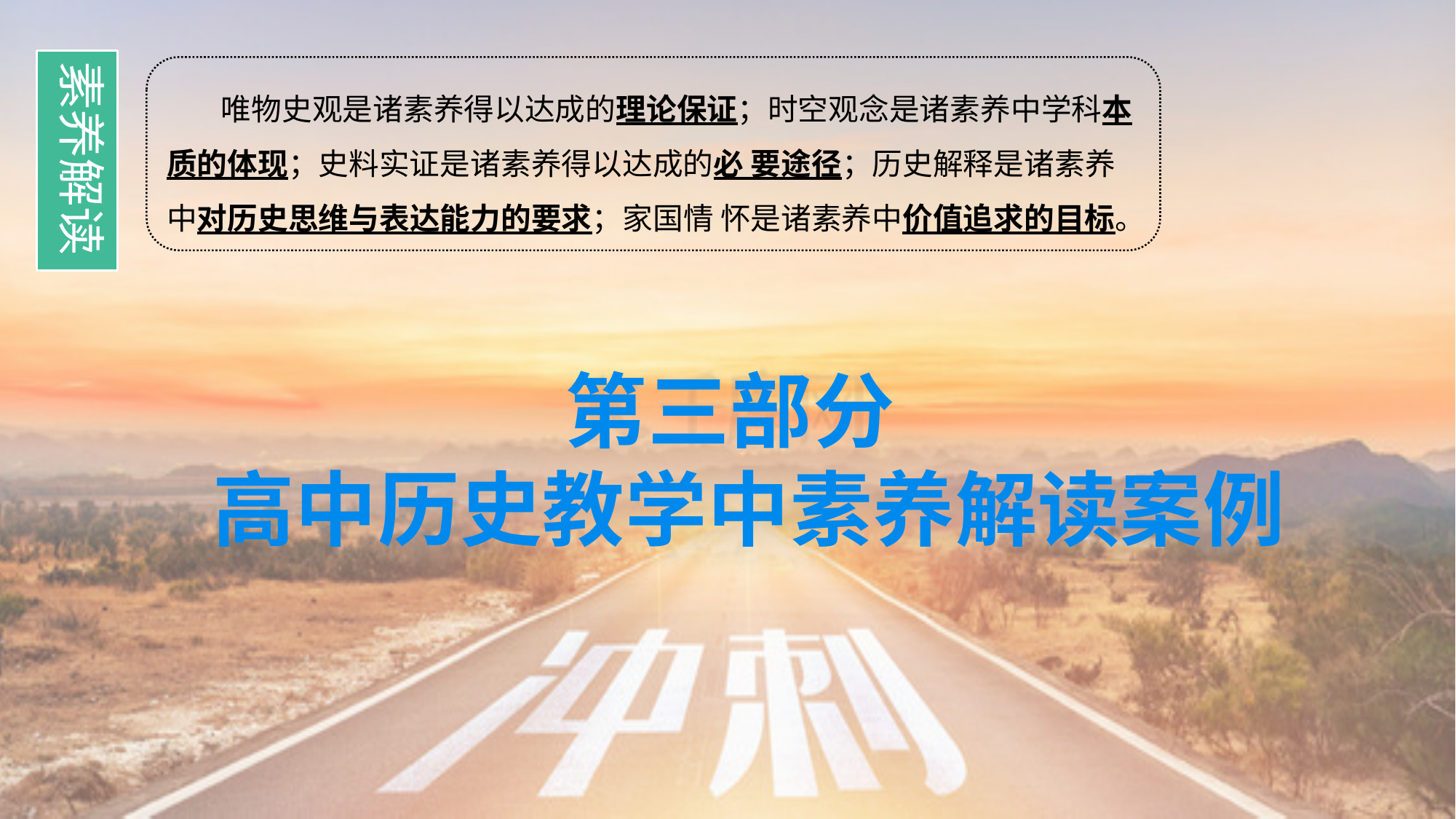

素养解读

       唯物史观是诸素养得以达成的理论保证；时空观念是诸素养中学科本质的体现；史料实证是诸素养得以达成的必 要途径；历史解释是诸素养中对历史思维与表达能力的要求；家国情 怀是诸素养中价值追求的目标。

第三部分
高中历史教学中素养解读案例